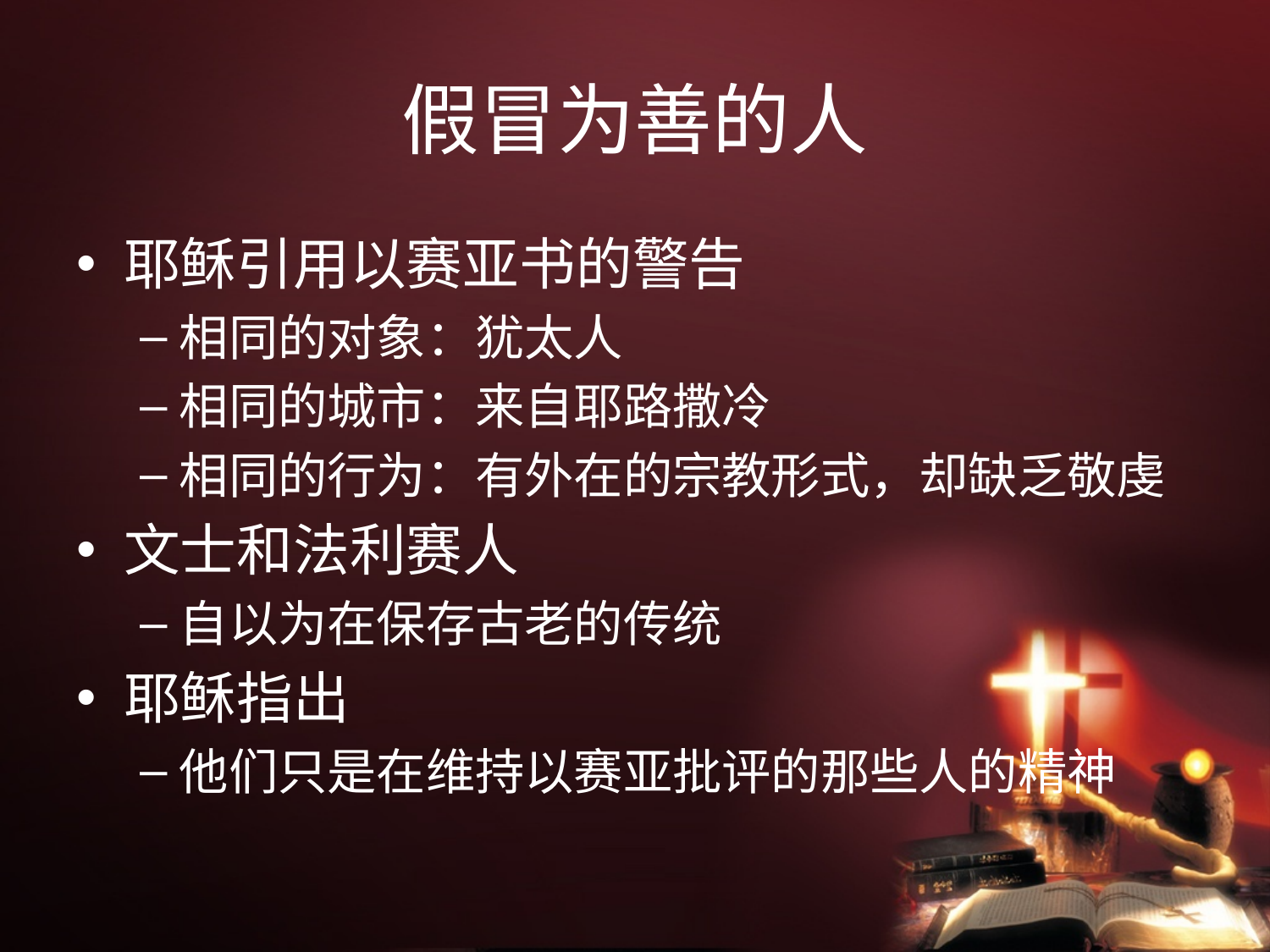

# 假冒为善的人
耶稣引用以赛亚书的警告
相同的对象：犹太人
相同的城市：来自耶路撒冷
相同的行为：有外在的宗教形式，却缺乏敬虔
文士和法利赛人
自以为在保存古老的传统
耶稣指出
他们只是在维持以赛亚批评的那些人的精神